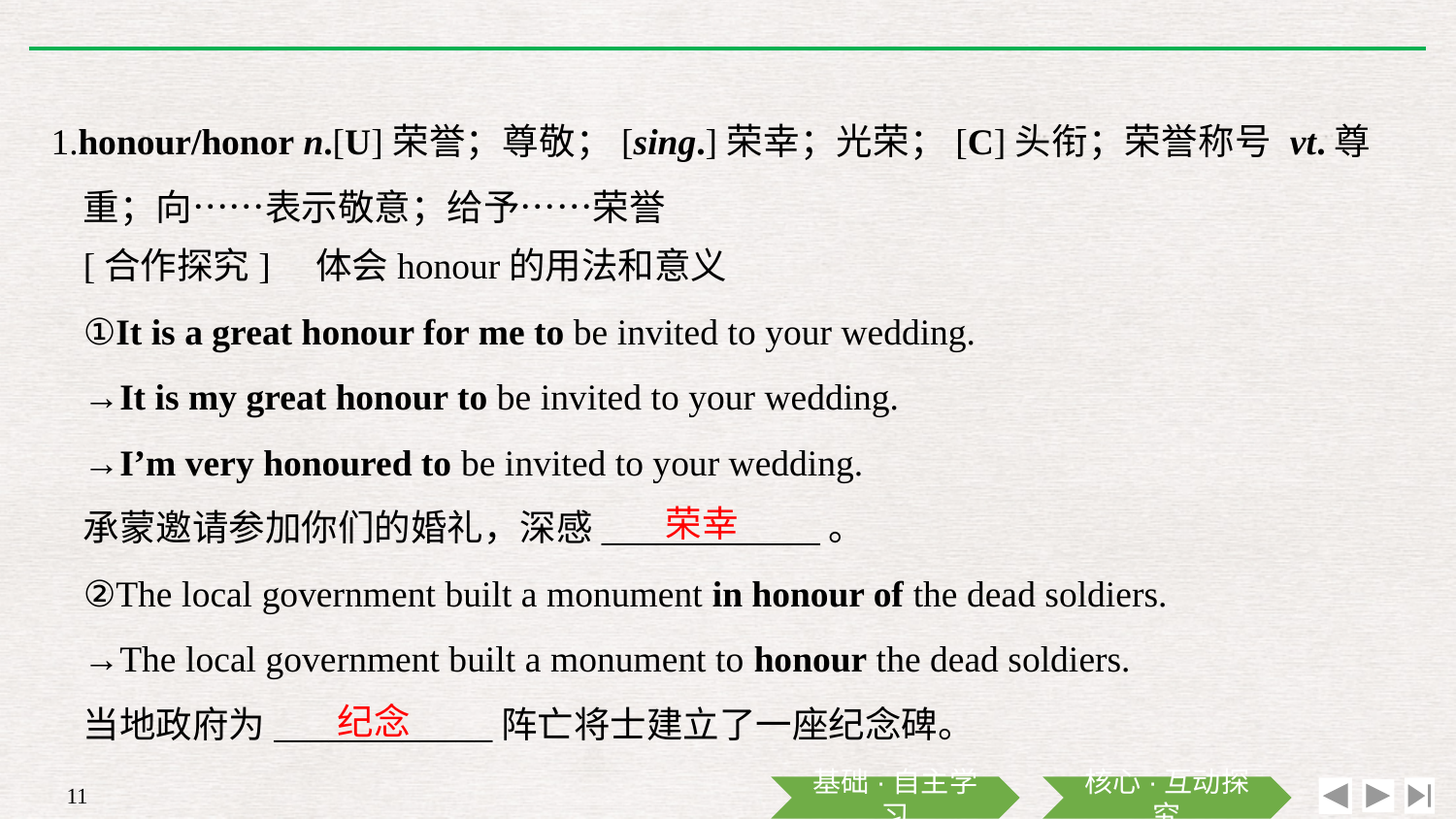

1.honour/honor n.[U]荣誉；尊敬；[sing.]荣幸；光荣；[C]头衔；荣誉称号 vt.尊重；向……表示敬意；给予……荣誉
[合作探究]　体会honour的用法和意义
①It is a great honour for me to be invited to your wedding.
→It is my great honour to be invited to your wedding.
→I’m very honoured to be invited to your wedding.
承蒙邀请参加你们的婚礼，深感____________。
②The local government built a monument in honour of the dead soldiers.
→The local government built a monument to honour the dead soldiers.
当地政府为____________阵亡将士建立了一座纪念碑。
荣幸
纪念